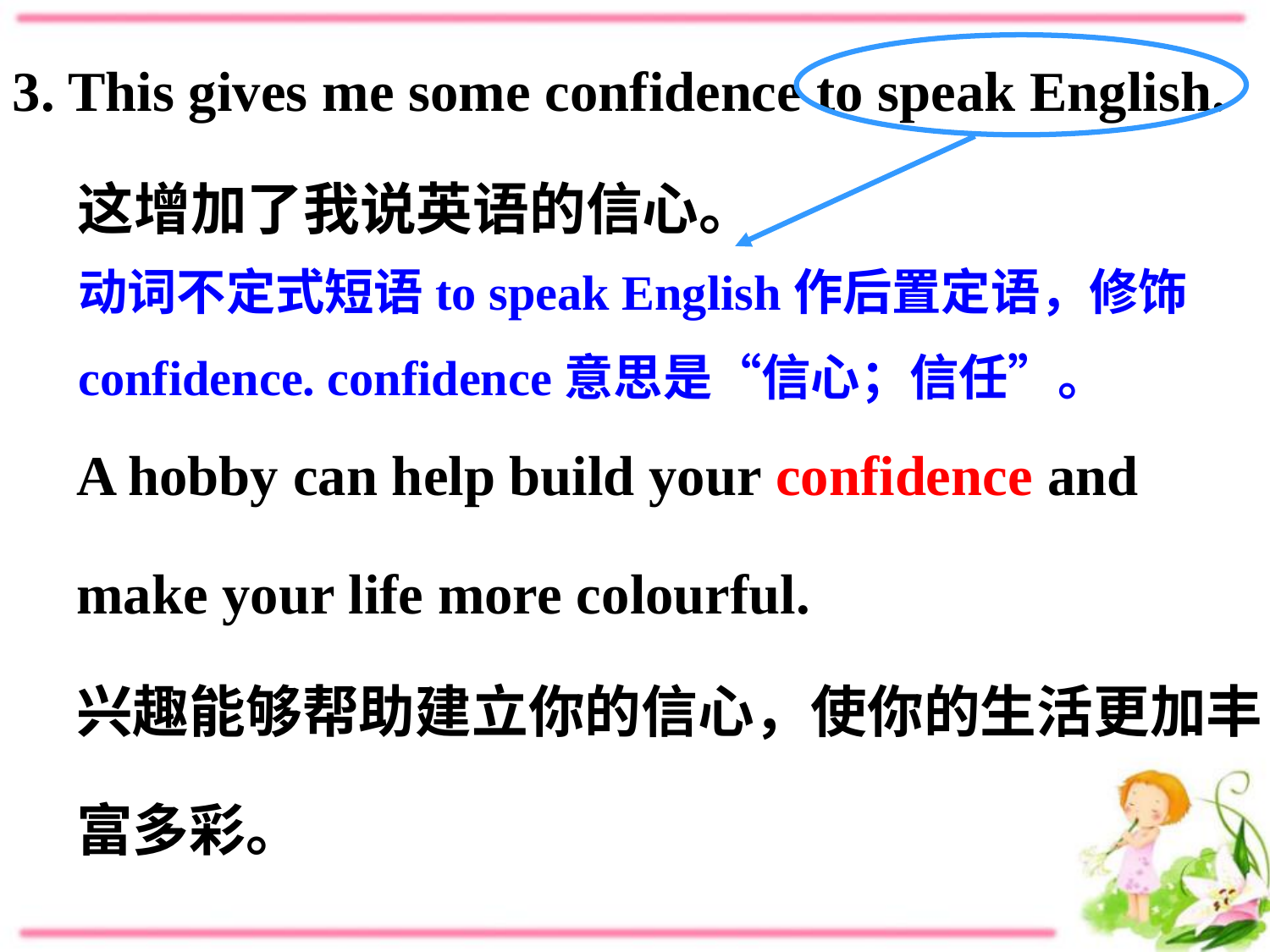

3. This gives me some confidence to speak English.
    这增加了我说英语的信心。

动词不定式短语to speak English作后置定语，修饰
confidence. confidence意思是“信心；信任”。
A hobby can help build your confidence and
make your life more colourful.
兴趣能够帮助建立你的信心，使你的生活更加丰
富多彩。